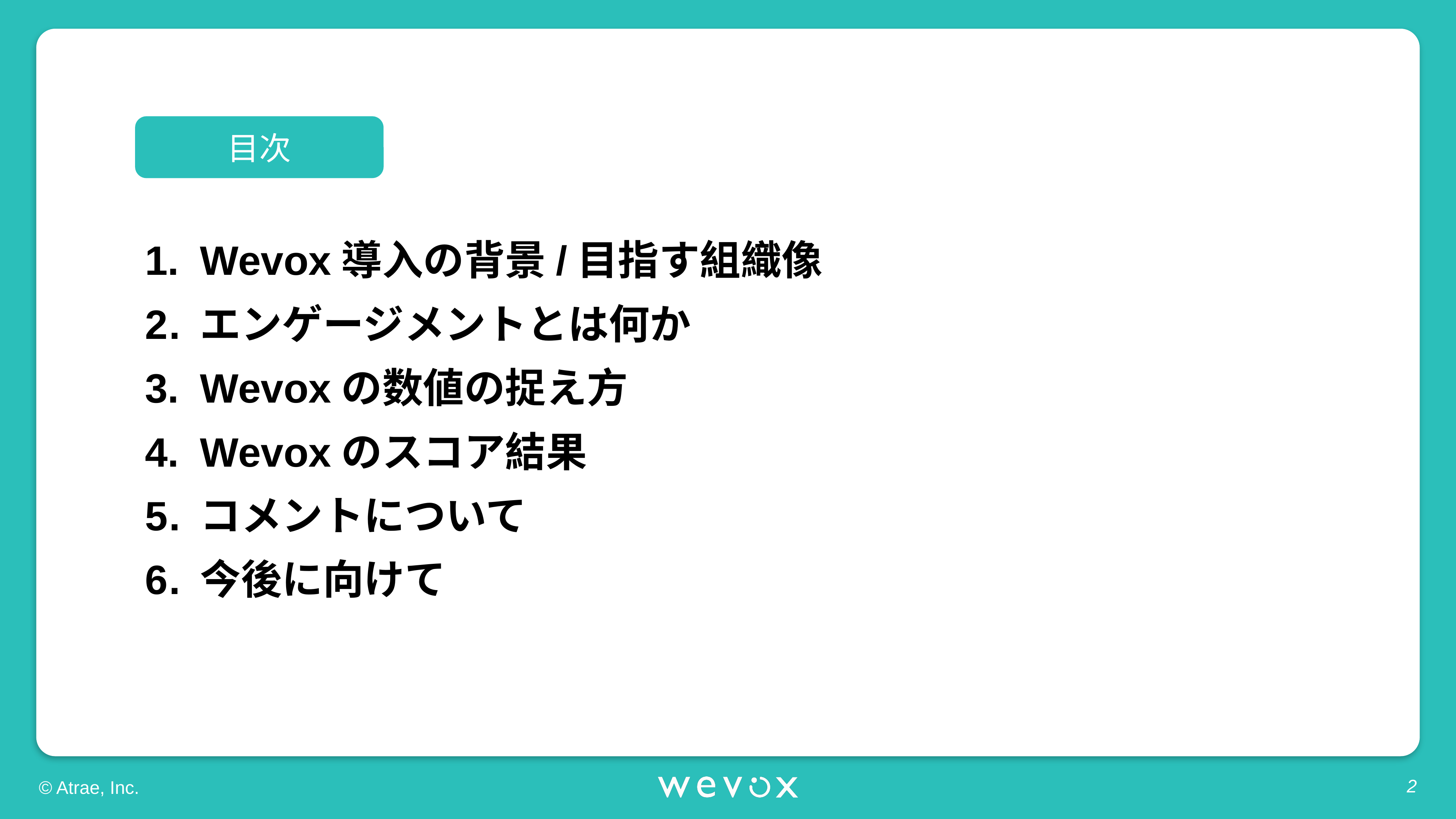

目次
Wevox導入の背景/目指す組織像
エンゲージメントとは何か
Wevoxの数値の捉え方
Wevoxのスコア結果
コメントについて
今後に向けて
2